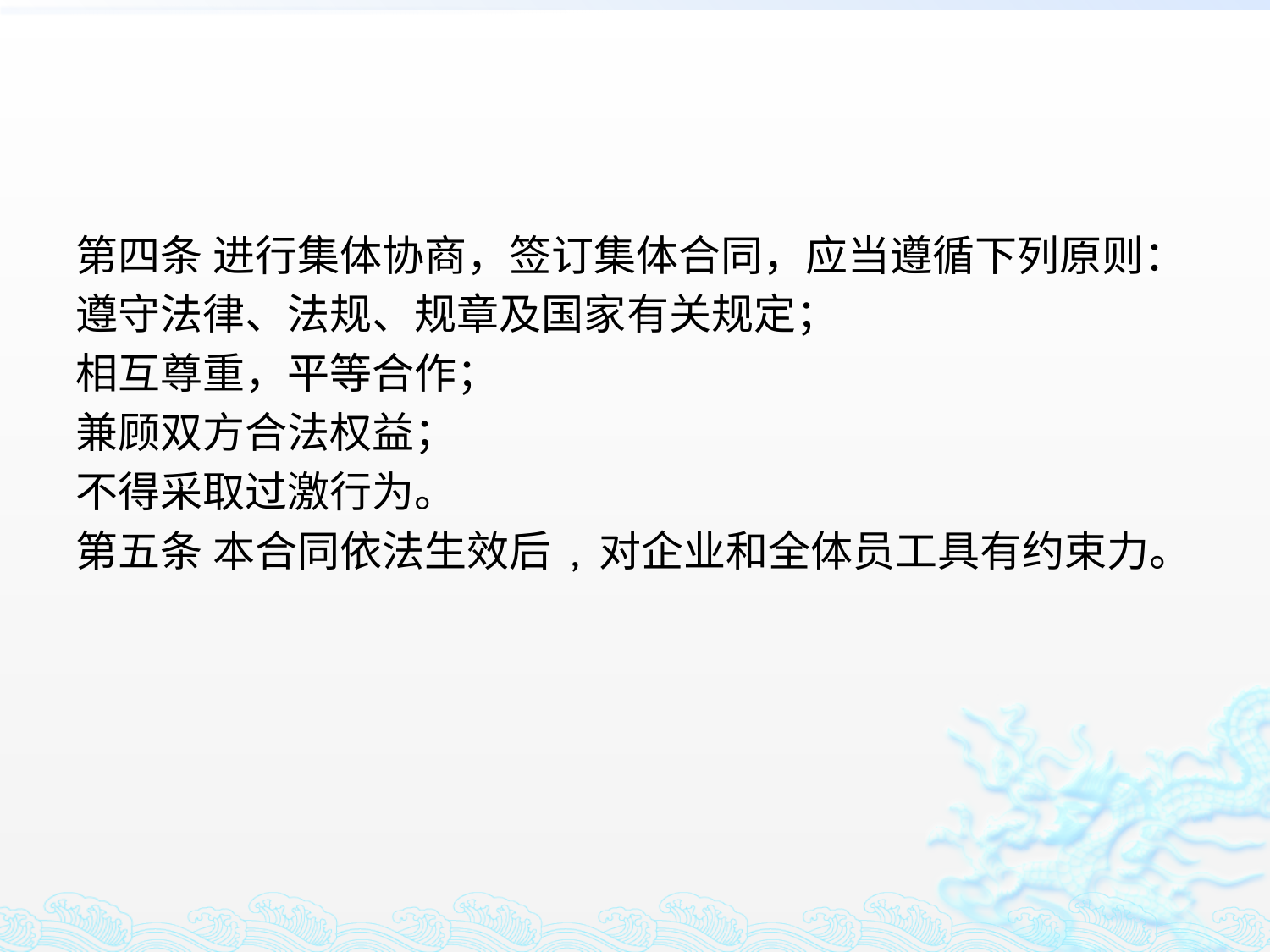

#
第四条 进行集体协商，签订集体合同，应当遵循下列原则：
遵守法律、法规、规章及国家有关规定；
相互尊重，平等合作；
兼顾双方合法权益；
不得采取过激行为。
第五条 本合同依法生效后 , 对企业和全体员工具有约束力。